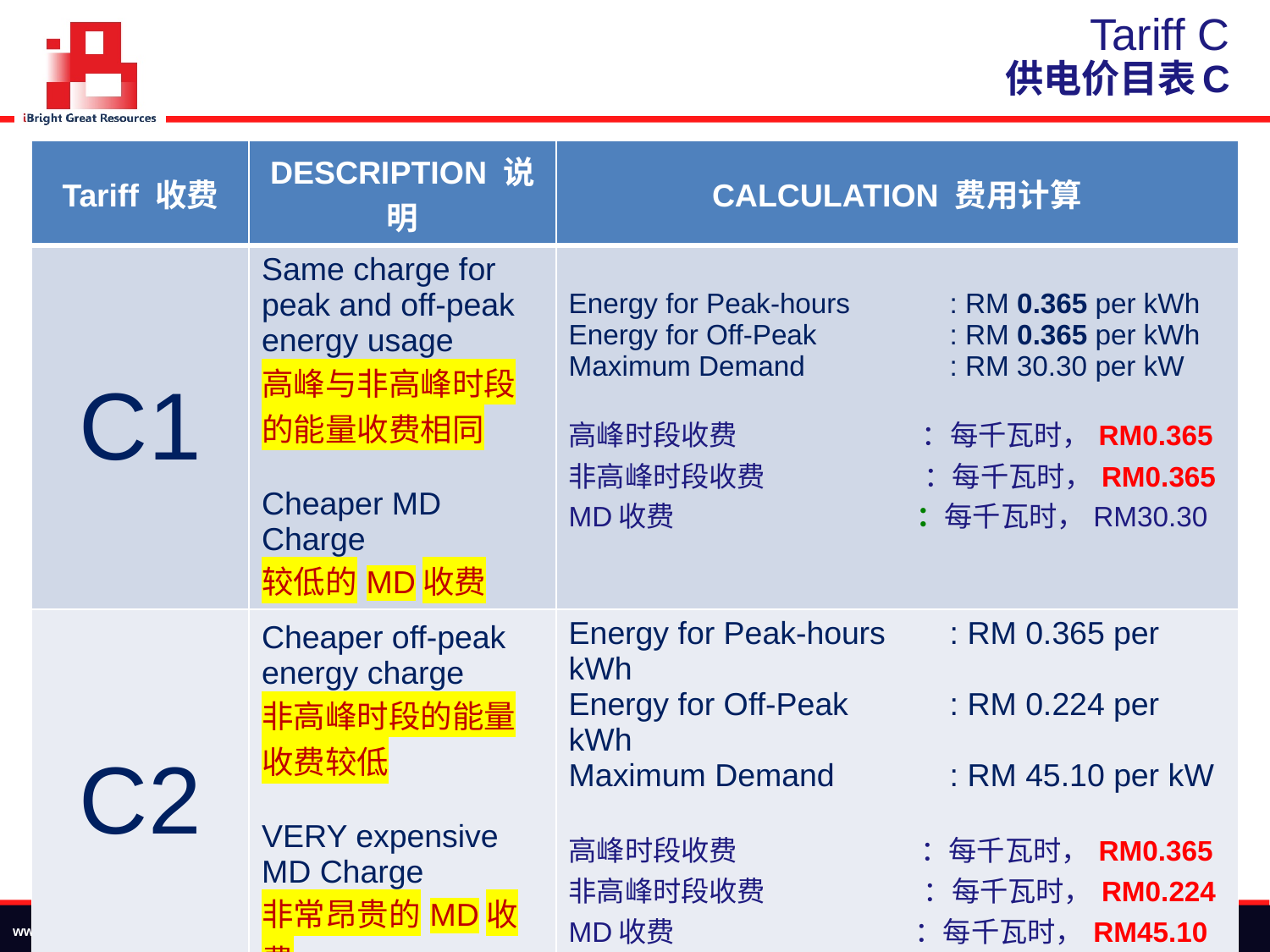

# Tariff C 供电价目表C
| Tariff 收费 | DESCRIPTION 说明 | CALCULATION 费用计算 |
| --- | --- | --- |
| C1 | Same charge for peak and off-peak energy usage 高峰与非高峰时段的能量收费相同 Cheaper MD Charge 较低的MD收费 | Energy for Peak-hours : RM 0.365 per kWh Energy for Off-Peak : RM 0.365 per kWh Maximum Demand : RM 30.30 per kW 高峰时段收费 ：每千瓦时，RM0.365 非高峰时段收费 ：每千瓦时，RM0.365 MD收费 ：每千瓦时，RM30.30 |
| C2 | Cheaper off-peak energy charge 非高峰时段的能量收费较低 VERY expensive MD Charge 非常昂贵的MD收费 | Energy for Peak-hours : RM 0.365 per kWh Energy for Off-Peak : RM 0.224 per kWh Maximum Demand : RM 45.10 per kW 高峰时段收费 ：每千瓦时，RM0.365 非高峰时段收费 ：每千瓦时，RM0.224 MD收费 ：每千瓦时，RM45.10 |
www.iBright.com.my